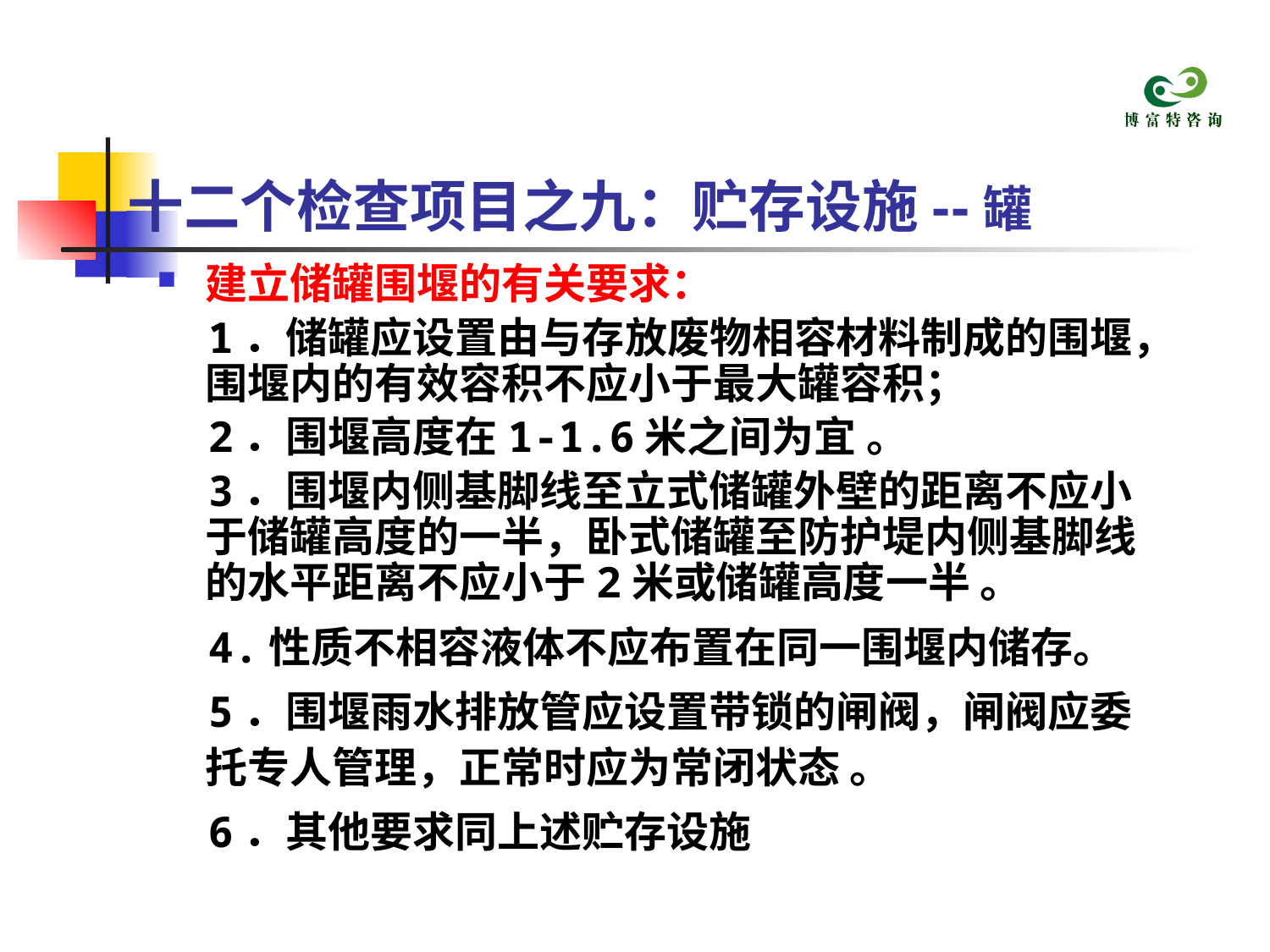

# 十二个检查项目之九：贮存设施--罐
建立储罐围堰的有关要求：
  1．储罐应设置由与存放废物相容材料制成的围堰，围堰内的有效容积不应小于最大罐容积；
  2．围堰高度在1-1.6米之间为宜 。
  3．围堰内侧基脚线至立式储罐外壁的距离不应小于储罐高度的一半，卧式储罐至防护堤内侧基脚线的水平距离不应小于2米或储罐高度一半 。
  4.性质不相容液体不应布置在同一围堰内储存。
  5．围堰雨水排放管应设置带锁的闸阀，闸阀应委托专人管理，正常时应为常闭状态 。
  6．其他要求同上述贮存设施